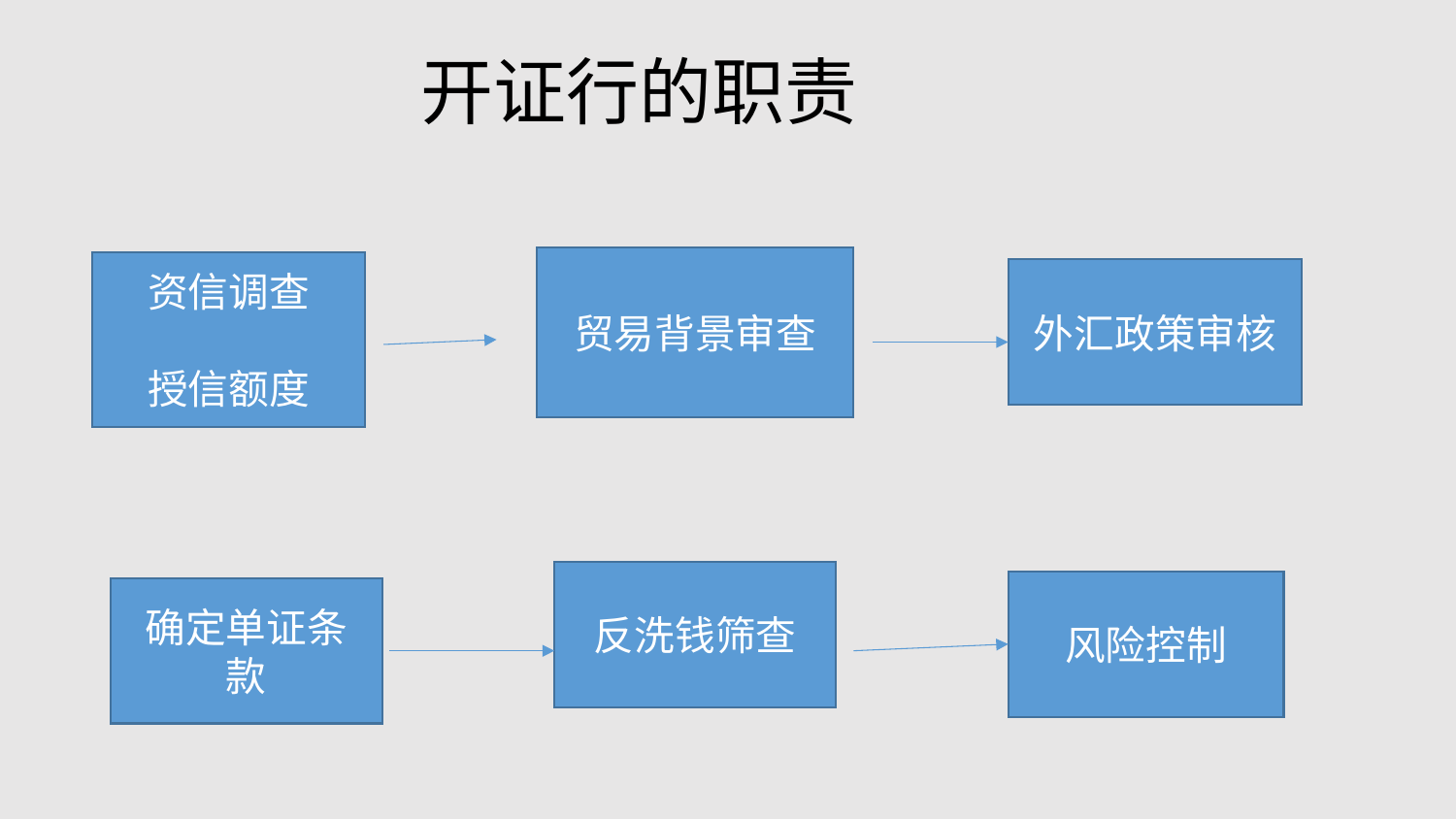

开证行的职责
贸易背景审查
资信调查

授信额度
外汇政策审核
反洗钱筛查
风险控制
确定单证条款